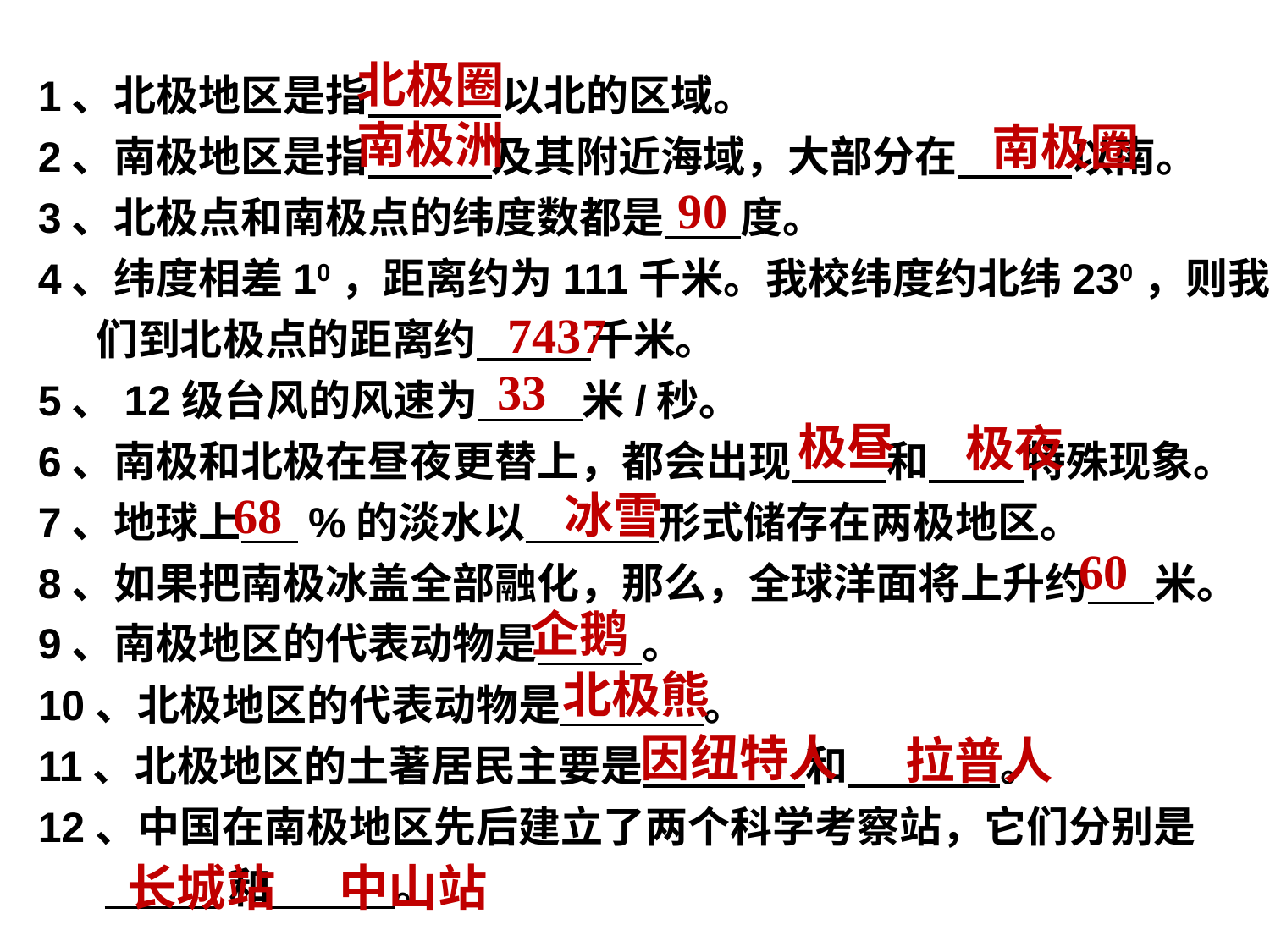

北极圈
1、北极地区是指              以北的区域。
2、南极地区是指             及其附近海域，大部分在            以南。
3、北极点和南极点的纬度数都是        度。
4、纬度相差10，距离约为111千米。我校纬度约北纬230，则我
     们到北极点的距离约            千米。
5、12级台风的风速为           米/秒。
6、南极和北极在昼夜更替上，都会出现          和          特殊现象。
7、地球上      %的淡水以              形式储存在两极地区。
8、如果把南极冰盖全部融化，那么，全球洋面将上升约       米。
9、南极地区的代表动物是           。
10、北极地区的代表动物是               。
11、北极地区的土著居民主要是                 和                。
12、中国在南极地区先后建立了两个科学考察站，它们分别是
                   和             。
南极洲
南极圈
90
7437
33
极昼
极夜
68
冰雪
60
企鹅
北极熊
因纽特人
拉普人
长城站
中山站